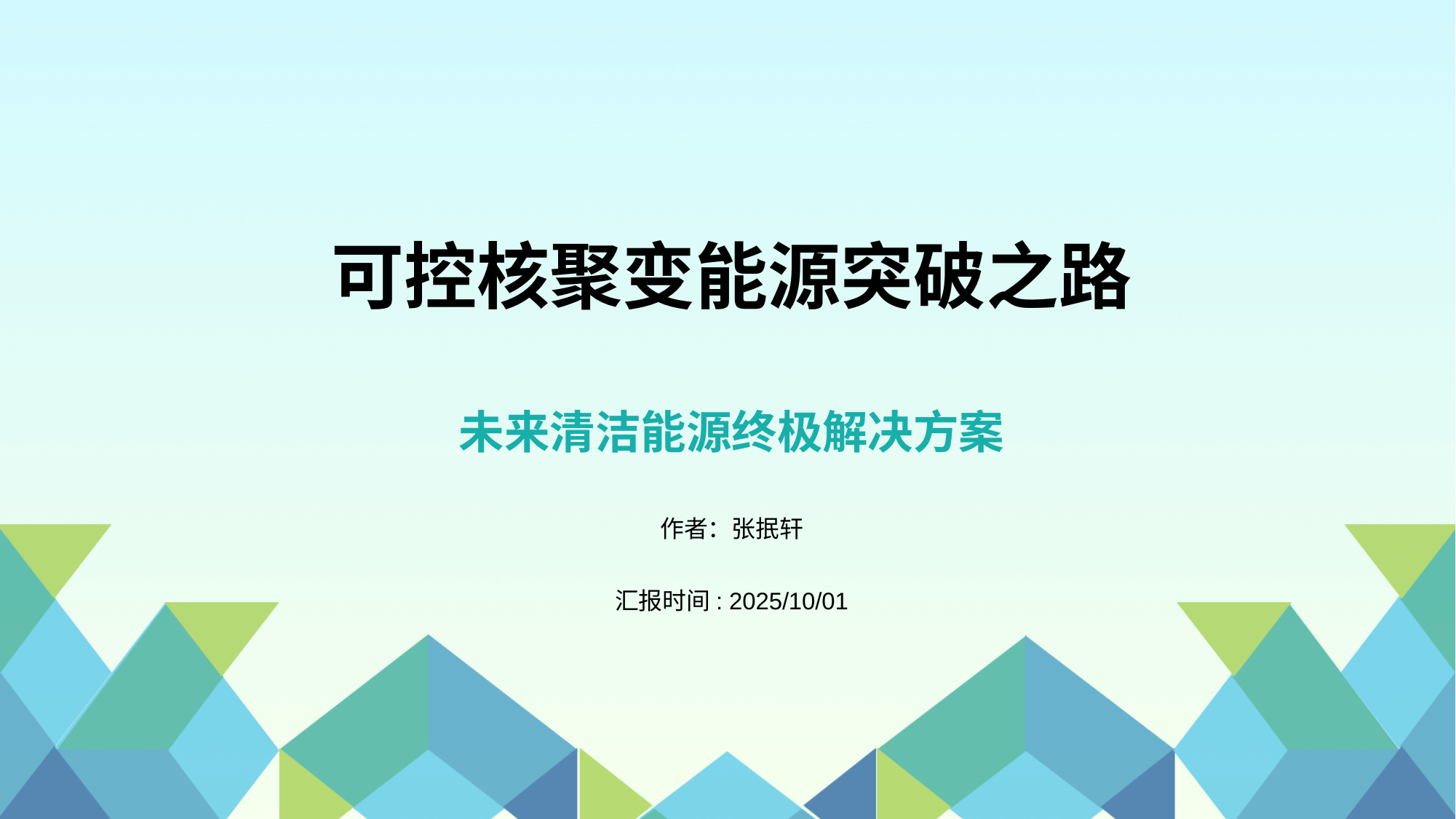

可控核聚变能源突破之路
未来清洁能源终极解决方案

作者：张抿轩

汇报时间: 2025/10/01